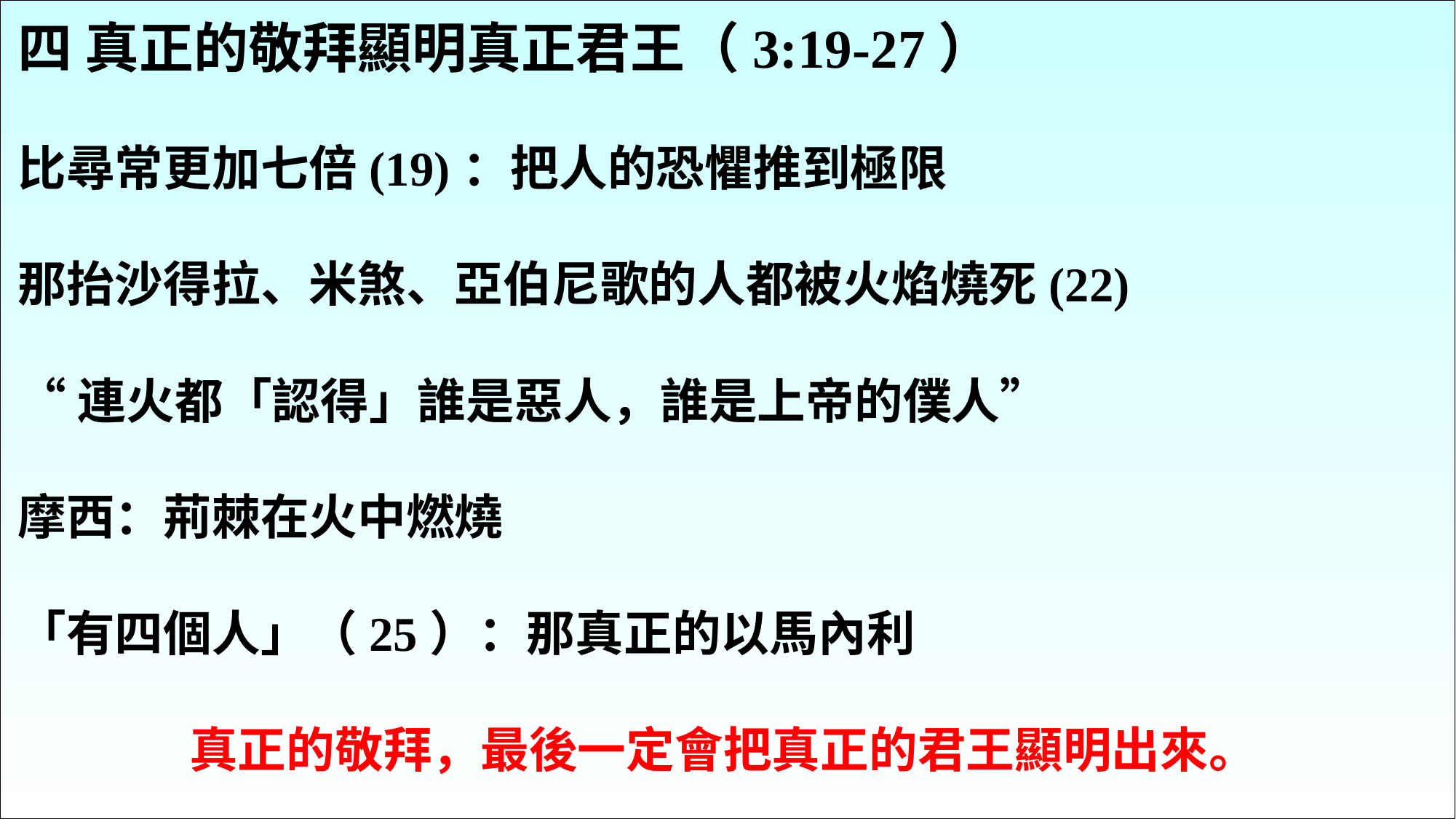

四 真正的敬拜顯明真正君王（3:19-27）

比尋常更加七倍(19)：把人的恐懼推到極限

那抬沙得拉、米煞、亞伯尼歌的人都被火焰燒死(22)

“連火都「認得」誰是惡人，誰是上帝的僕人”

摩西：荊棘在火中燃燒

「有四個人」（25）：那真正的以馬內利

真正的敬拜，最後一定會把真正的君王顯明出來。